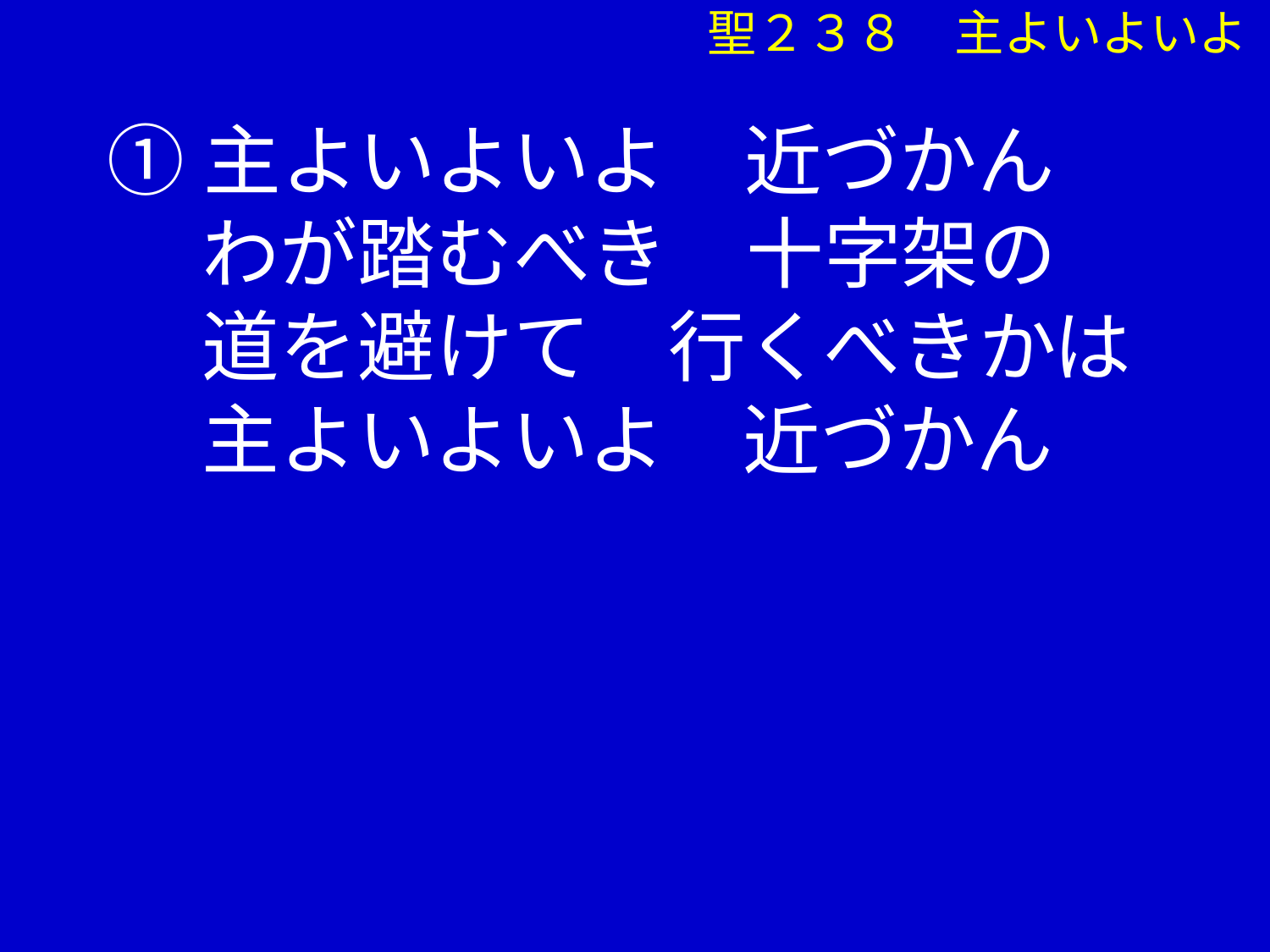

聖２３８　主よいよいよ
①主よいよいよ　近づかん
　 わが踏むべき　十字架の
　 道を避けて　行くべきかは
　 主よいよいよ　近づかん